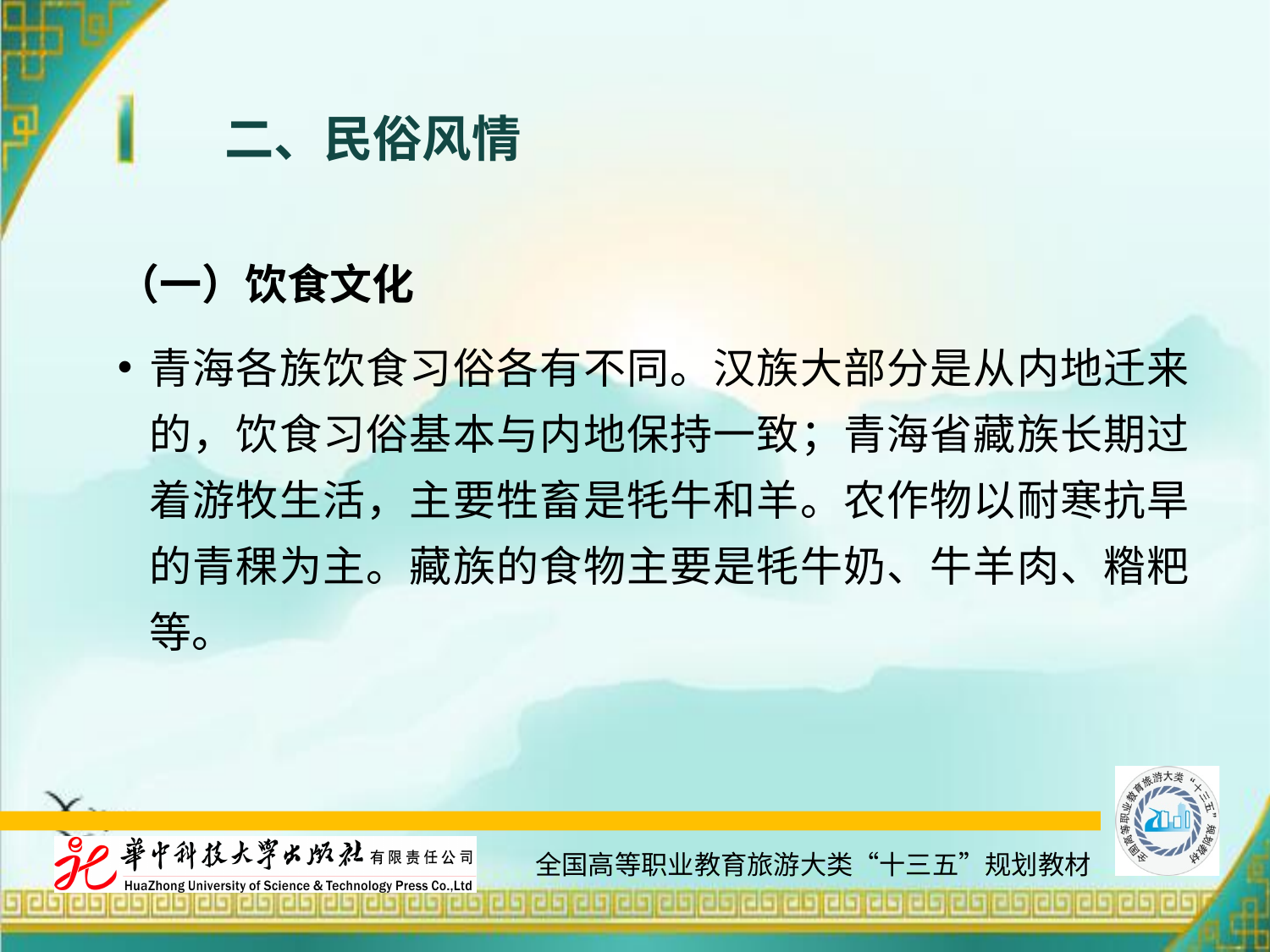

# 二、民俗风情
（一）饮食文化
青海各族饮食习俗各有不同。汉族大部分是从内地迁来的，饮食习俗基本与内地保持一致；青海省藏族长期过着游牧生活，主要牲畜是牦牛和羊。农作物以耐寒抗旱的青稞为主。藏族的食物主要是牦牛奶、牛羊肉、糌粑等。